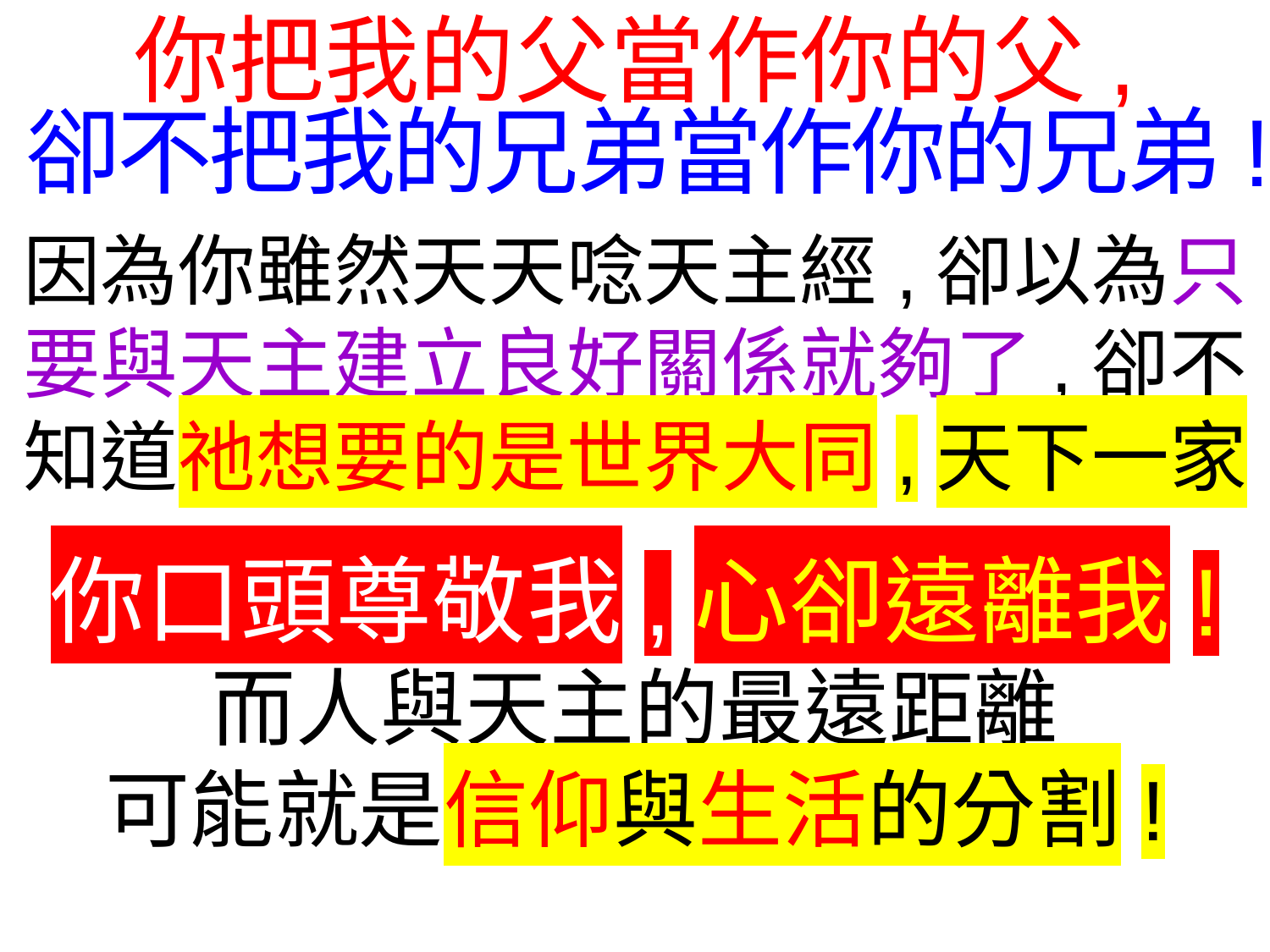

你把我的父當作你的父,
卻不把我的兄弟當作你的兄弟!
因為你雖然天天唸天主經,卻以為只要與天主建立良好關係就夠了,卻不知道祂想要的是世界大同,天下一家
你口頭尊敬我,心卻遠離我!
而人與天主的最遠距離
可能就是信仰與生活的分割!